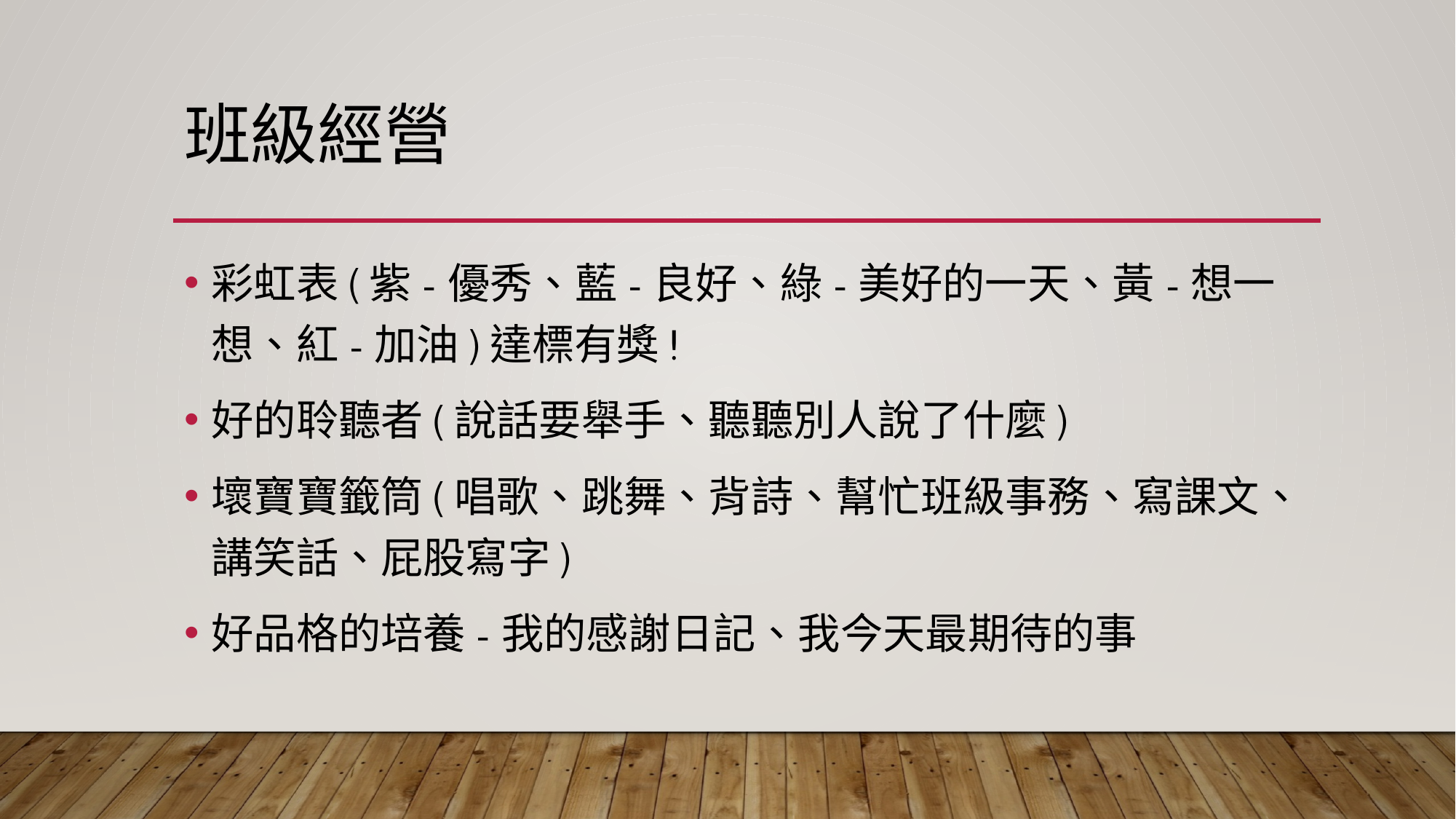

# 班級經營
彩虹表(紫-優秀、藍-良好、綠-美好的一天、黃-想一想、紅-加油)達標有獎!
好的聆聽者(說話要舉手、聽聽別人說了什麼)
壞寶寶籤筒(唱歌、跳舞、背詩、幫忙班級事務、寫課文、講笑話、屁股寫字)
好品格的培養-我的感謝日記、我今天最期待的事